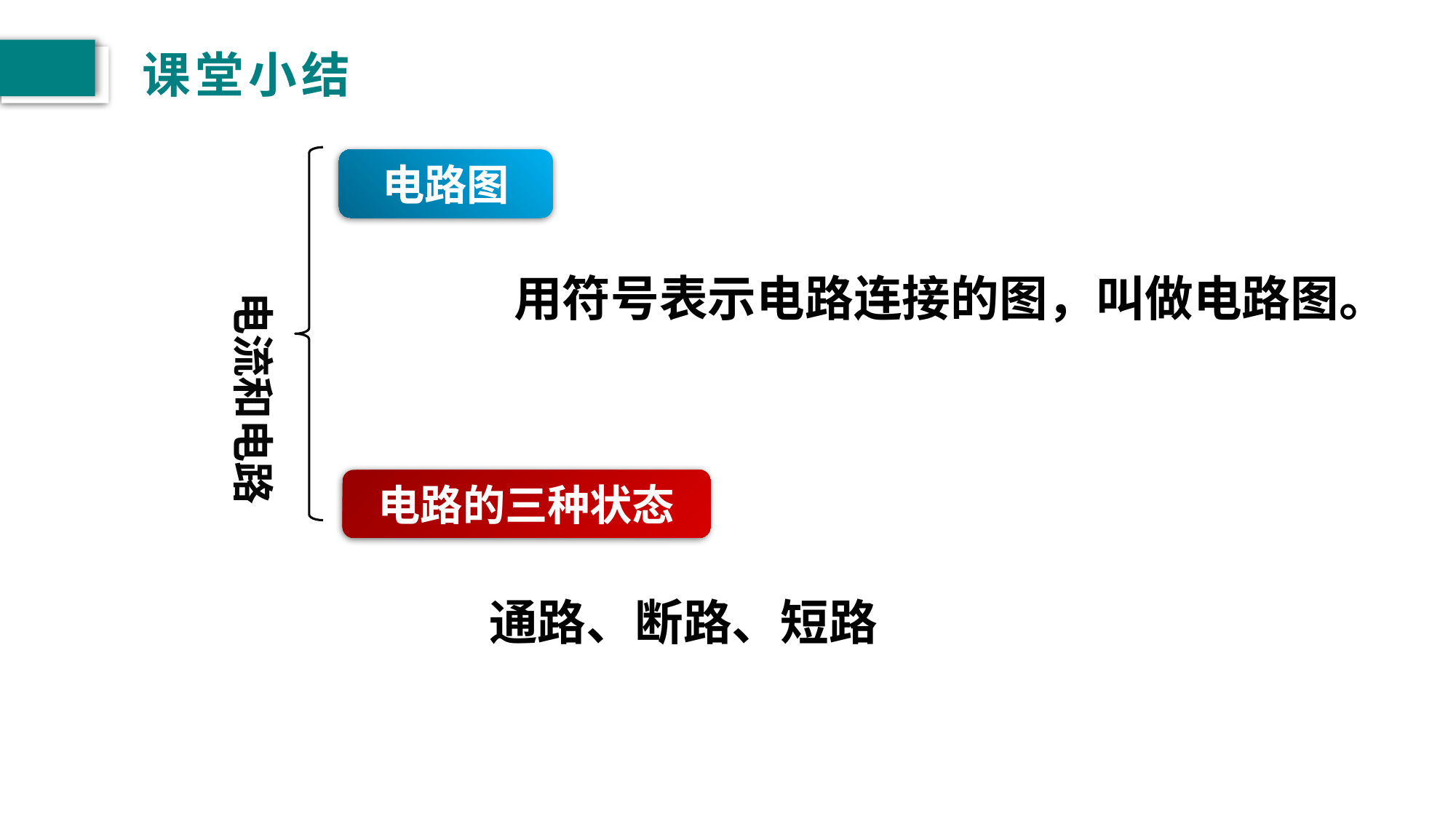

# 课堂小结

电路图
用符号表示电路连接的图，叫做电路图。
电流和电路
电路的三种状态
通路、断路、短路